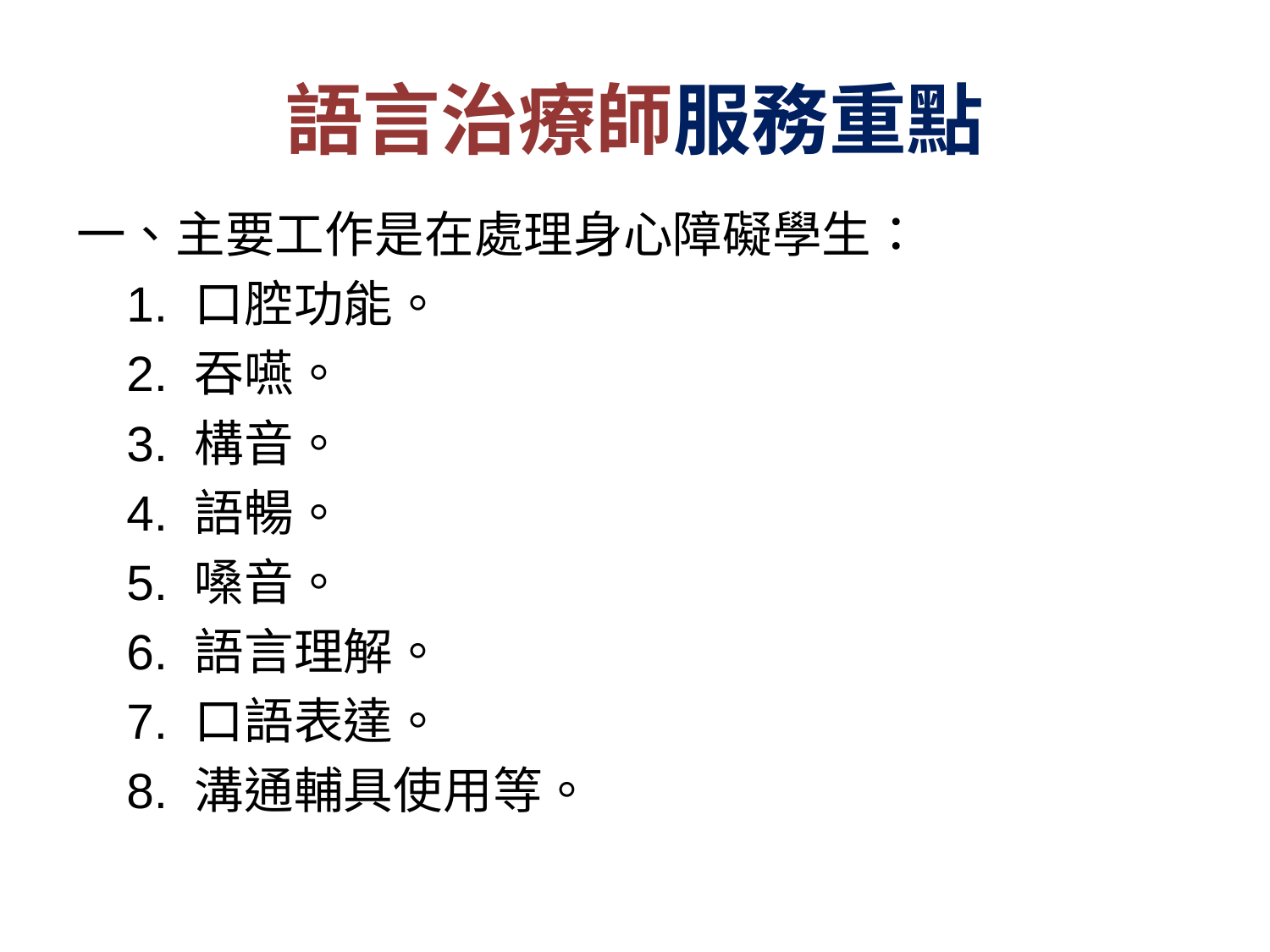

# 語言治療師服務重點
一、主要工作是在處理身心障礙學生：
口腔功能。
吞嚥。
構音。
語暢。
嗓音。
語言理解。
口語表達。
溝通輔具使用等。